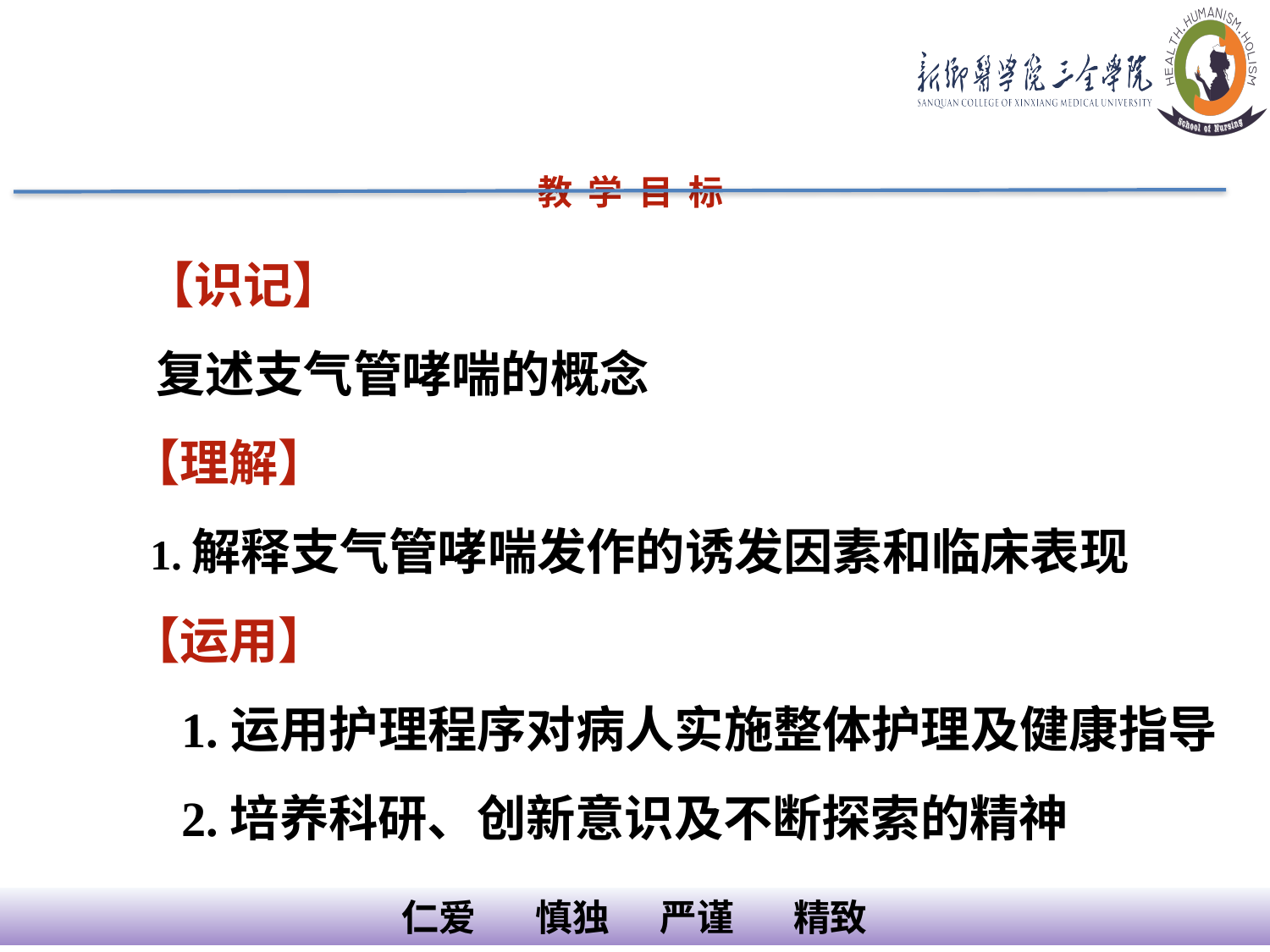

# 教  学  目  标
【识记】
    复述支气管哮喘的概念
 【理解】
    1.解释支气管哮喘发作的诱发因素和临床表现
 【运用】
       1.运用护理程序对病人实施整体护理及健康指导
      2.培养科研、创新意识及不断探索的精神